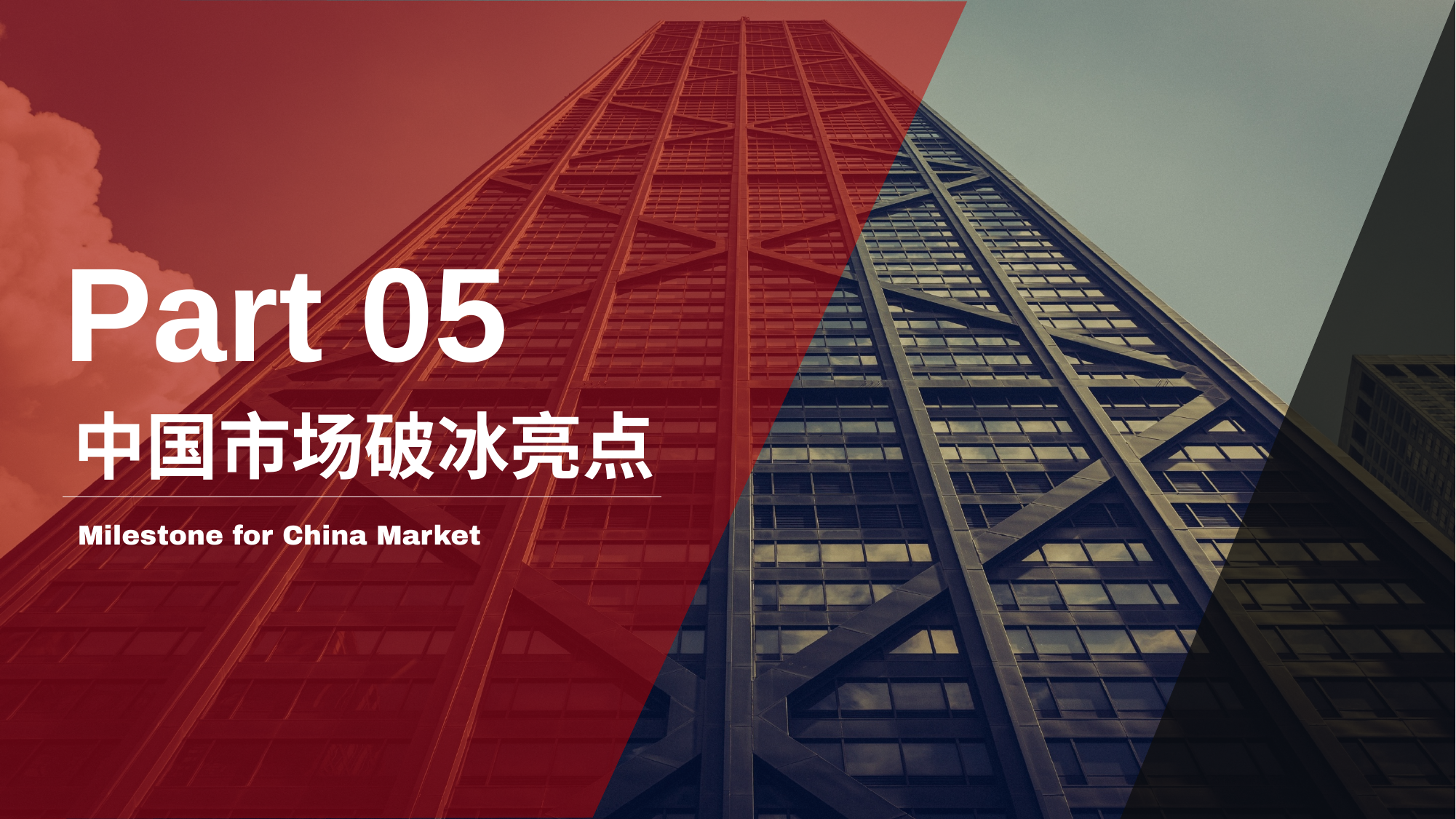

Part 05

中国市场破冰亮点
Milestone for China Market